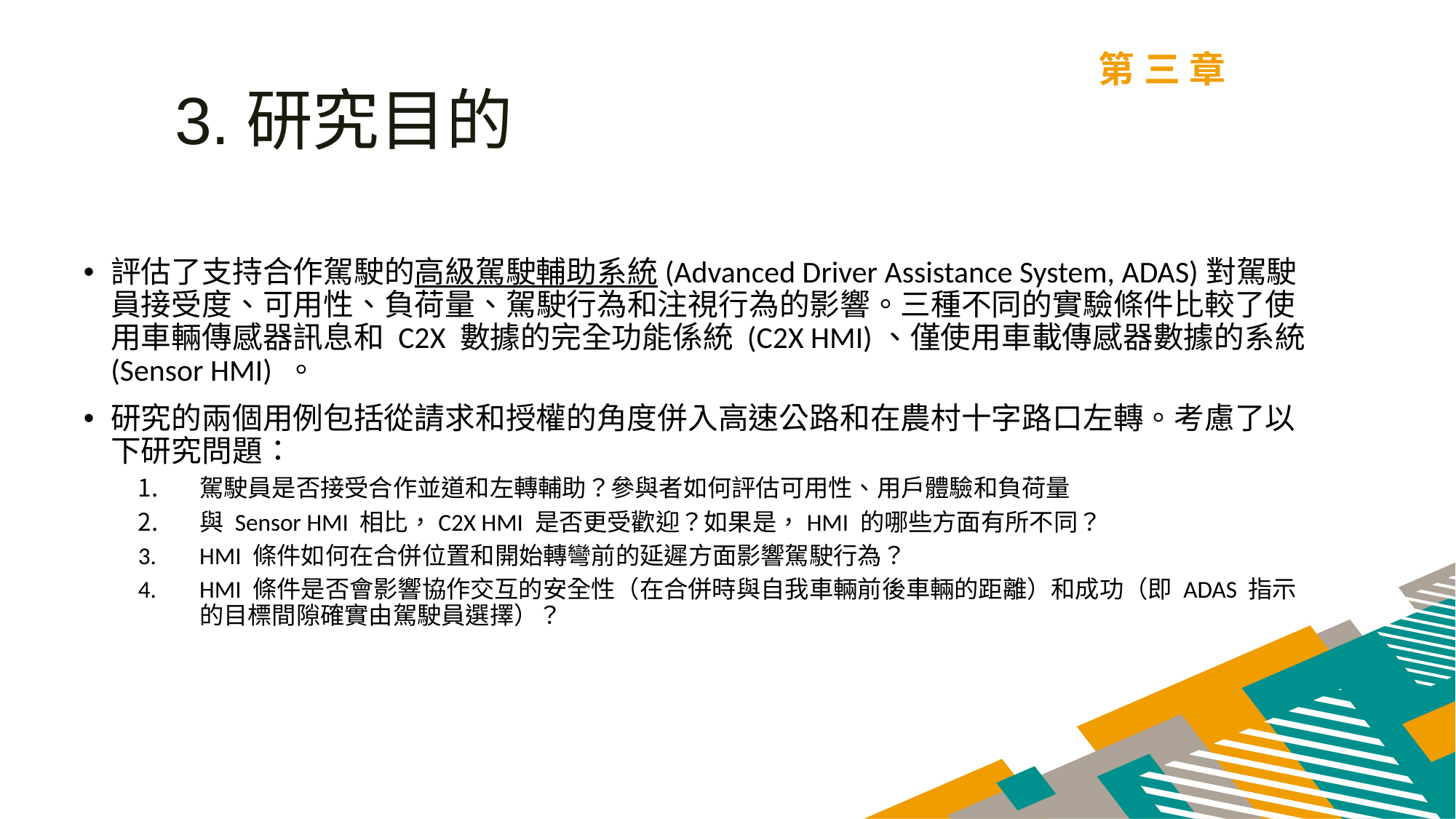

第三章
3.研究目的
評估了支持合作駕駛的高級駕駛輔助系統(Advanced Driver Assistance System, ADAS)對駕駛員接受度、可用性、負荷量、駕駛行為和注視行為的影響。三種不同的實驗條件比較了使用車輛傳感器訊息和 C2X 數據的完全功能係統 (C2X HMI)、僅使用車載傳感器數據的系統 (Sensor HMI) 。
研究的兩個用例包括從請求和授權的角度併入高速公路和在農村十字路口左轉。考慮了以下研究問題：
駕駛員是否接受合作並道和左轉輔助？參與者如何評估可用性、用戶體驗和負荷量
與 Sensor HMI 相比，C2X HMI 是否更受歡迎？如果是，HMI 的哪些方面有所不同？
HMI 條件如何在合併位置和開始轉彎前的延遲方面影響駕駛行為？
HMI 條件是否會影響協作交互的安全性（在合併時與自我車輛前後車輛的距離）和成功（即 ADAS 指示的目標間隙確實由駕駛員選擇）？